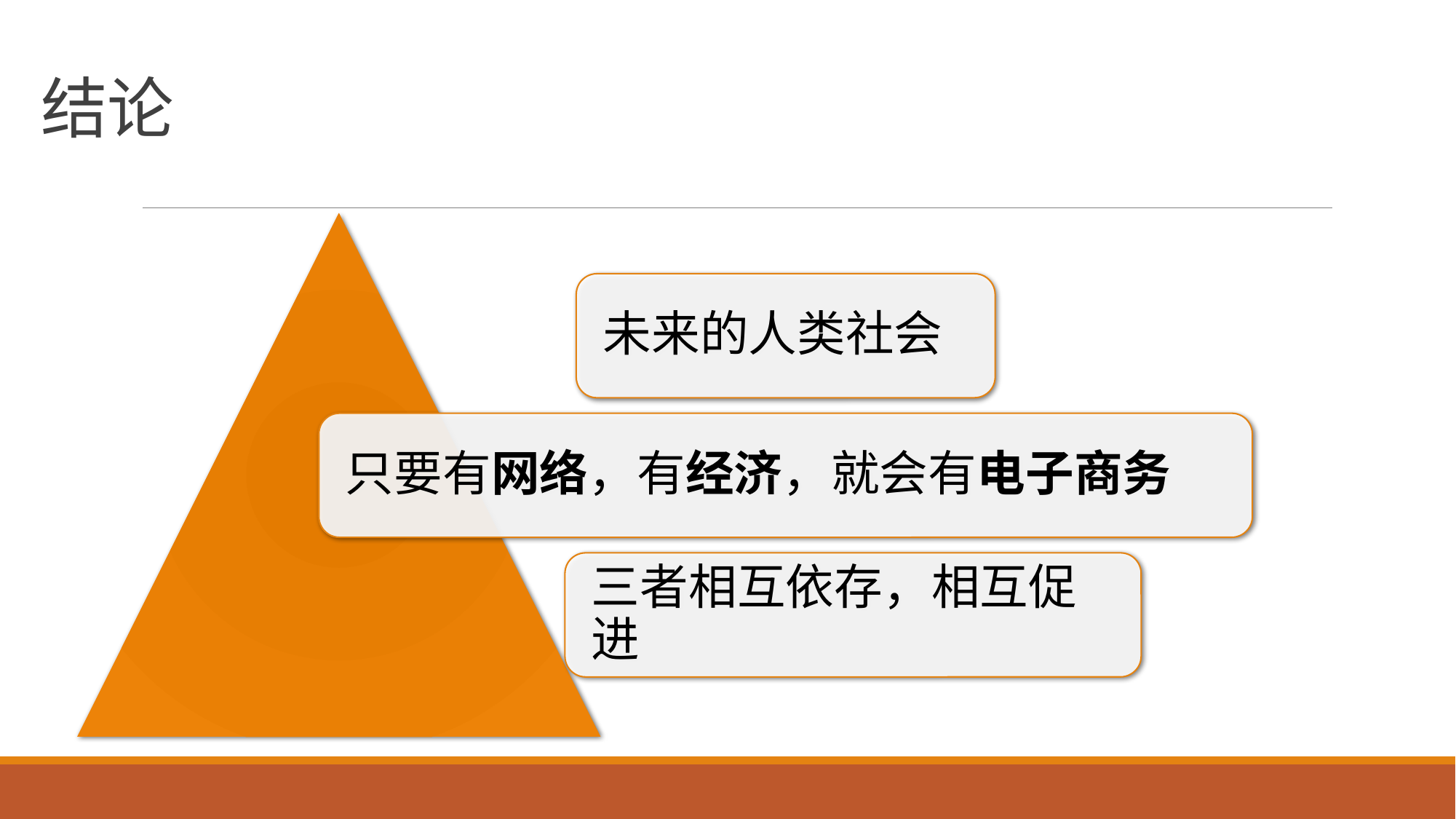

# 结论
未来的人类社会
只要有网络，有经济，就会有电子商务
三者相互依存，相互促进